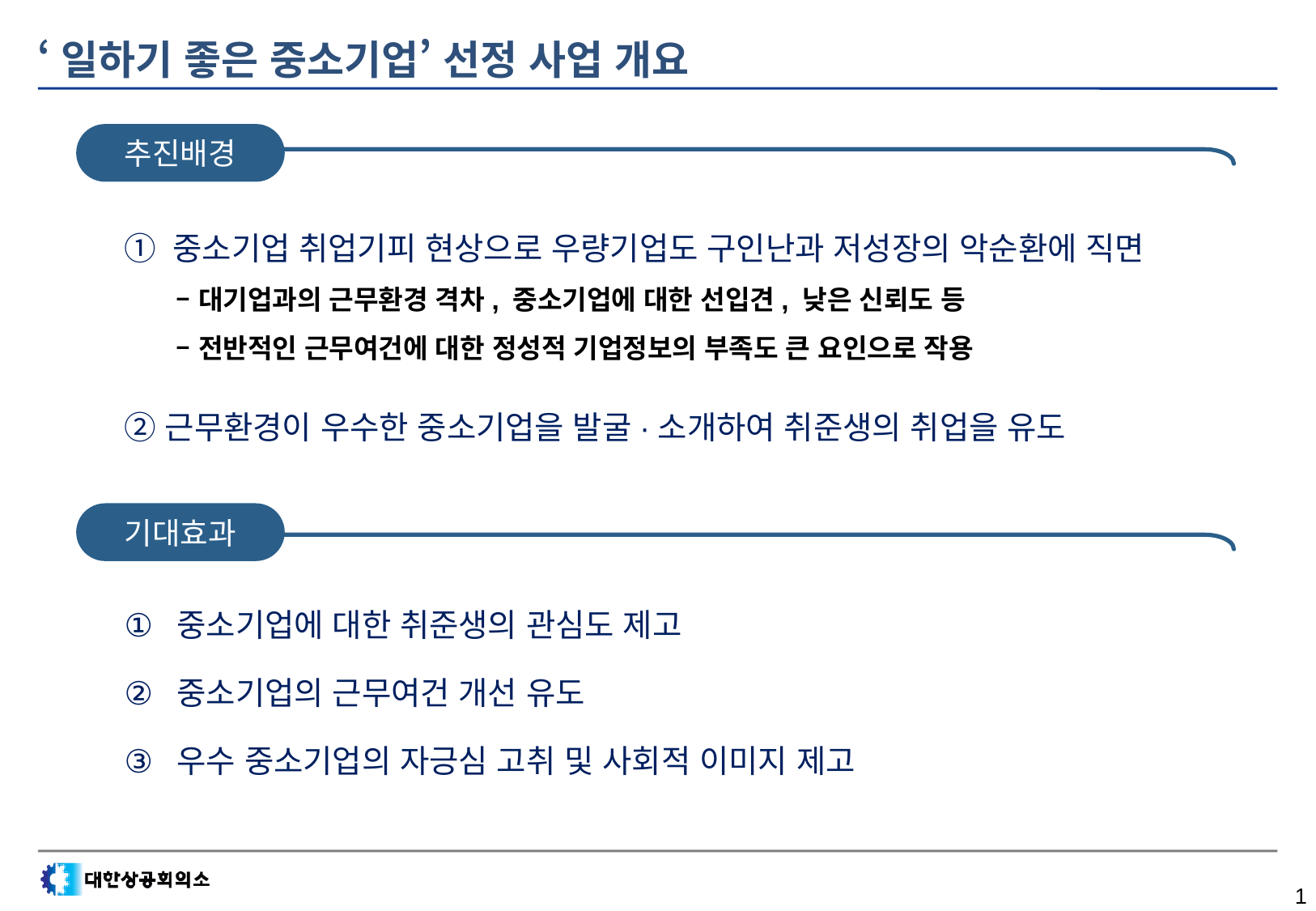

# ‘일하기 좋은 중소기업’ 선정 사업 개요

추진배경

① 중소기업 취업기피 현상으로 우량기업도 구인난과 저성장의 악순환에 직면
       ‒ 대기업과의 근무환경 격차, 중소기업에 대한 선입견, 낮은 신뢰도 등
       ‒ 전반적인 근무여건에 대한 정성적 기업정보의 부족도 큰 요인으로 작용
② 근무환경이 우수한 중소기업을 발굴·소개하여 취준생의 취업을 유도
기대효과
 중소기업에 대한 취준생의 관심도 제고
 중소기업의 근무여건 개선 유도
 우수 중소기업의 자긍심 고취 및 사회적 이미지 제고